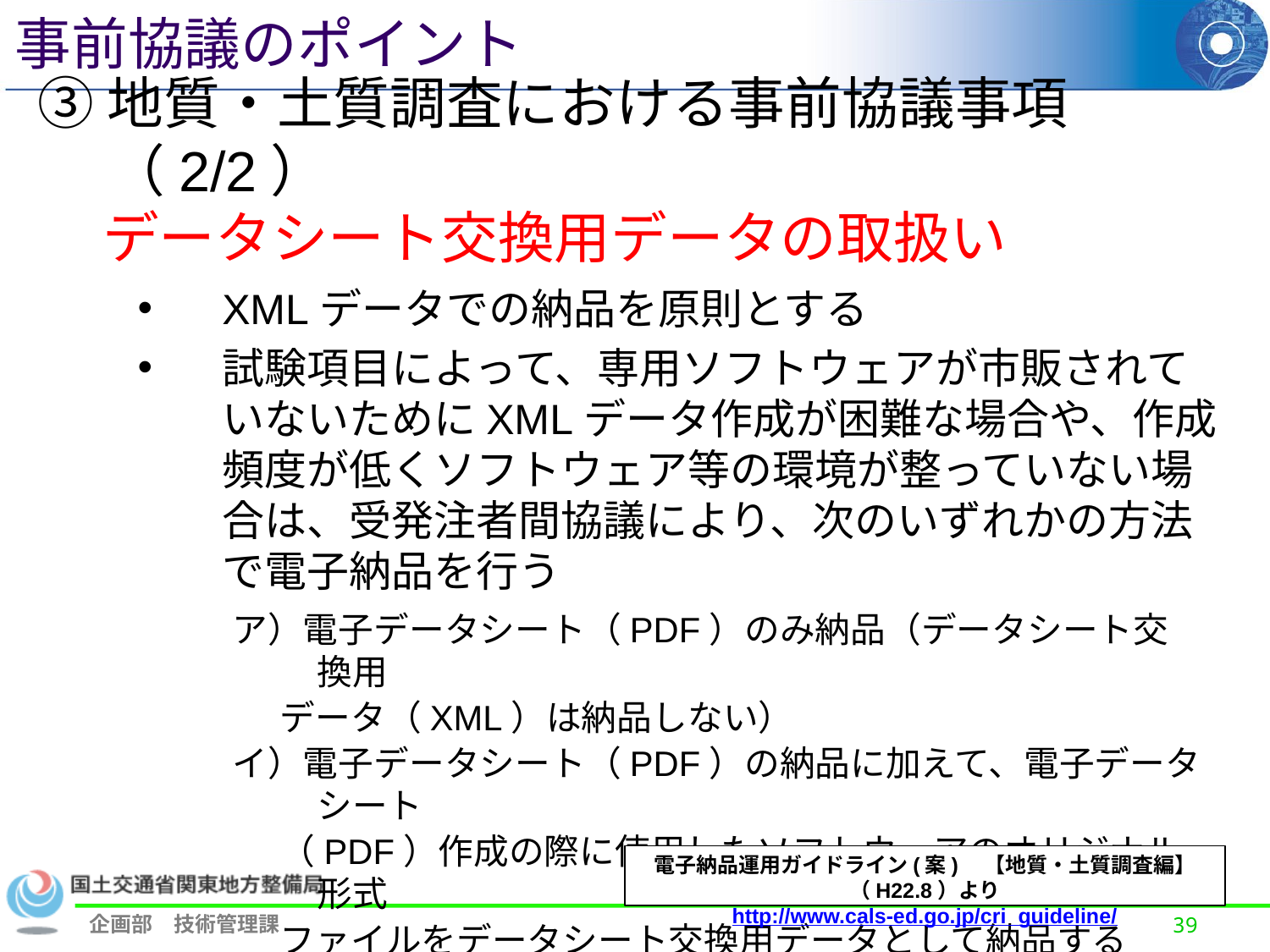

事前協議のポイント
③地質・土質調査における事前協議事項（2/2）
データシート交換用データの取扱い
XMLデータでの納品を原則とする
試験項目によって、専用ソフトウェアが市販されていないためにXMLデータ作成が困難な場合や、作成頻度が低くソフトウェア等の環境が整っていない場合は、受発注者間協議により、次のいずれかの方法で電子納品を行う
ア）電子データシート（PDF）のみ納品（データシート交換用
     データ（XML）は納品しない）
イ）電子データシート（PDF）の納品に加えて、電子データシート
     （PDF）作成の際に使用したソフトウェアのオリジナル形式
     ファイルをデータシート交換用データとして納品する
電子納品運用ガイドライン(案)　【地質・土質調査編】（H22.8）より
http://www.cals-ed.go.jp/cri_guideline/